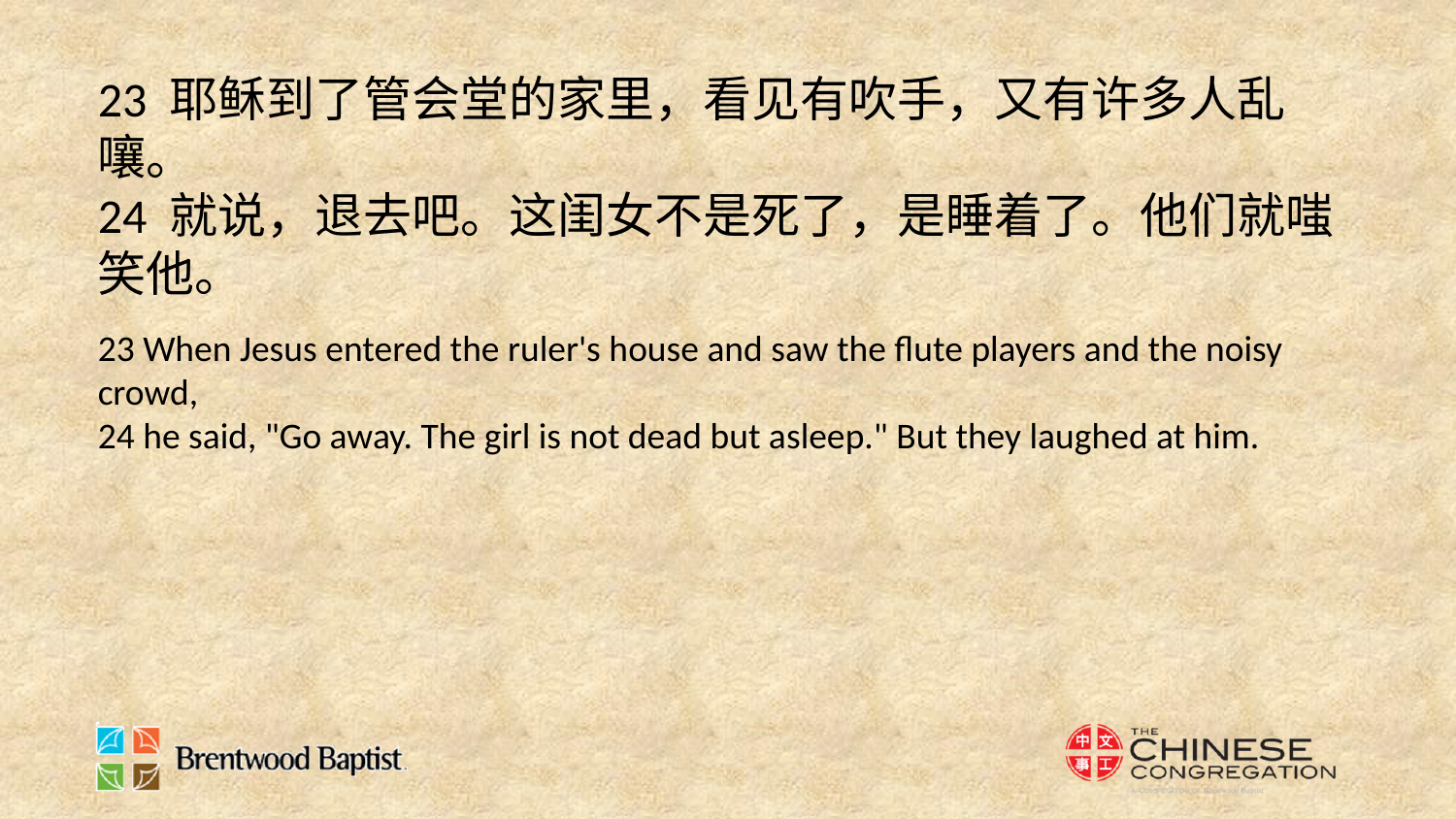

23 耶稣到了管会堂的家里，看见有吹手，又有许多人乱嚷。
24 就说，退去吧。这闺女不是死了，是睡着了。他们就嗤笑他。

23 When Jesus entered the ruler's house and saw the flute players and the noisy crowd,
24 he said, "Go away. The girl is not dead but asleep." But they laughed at him.